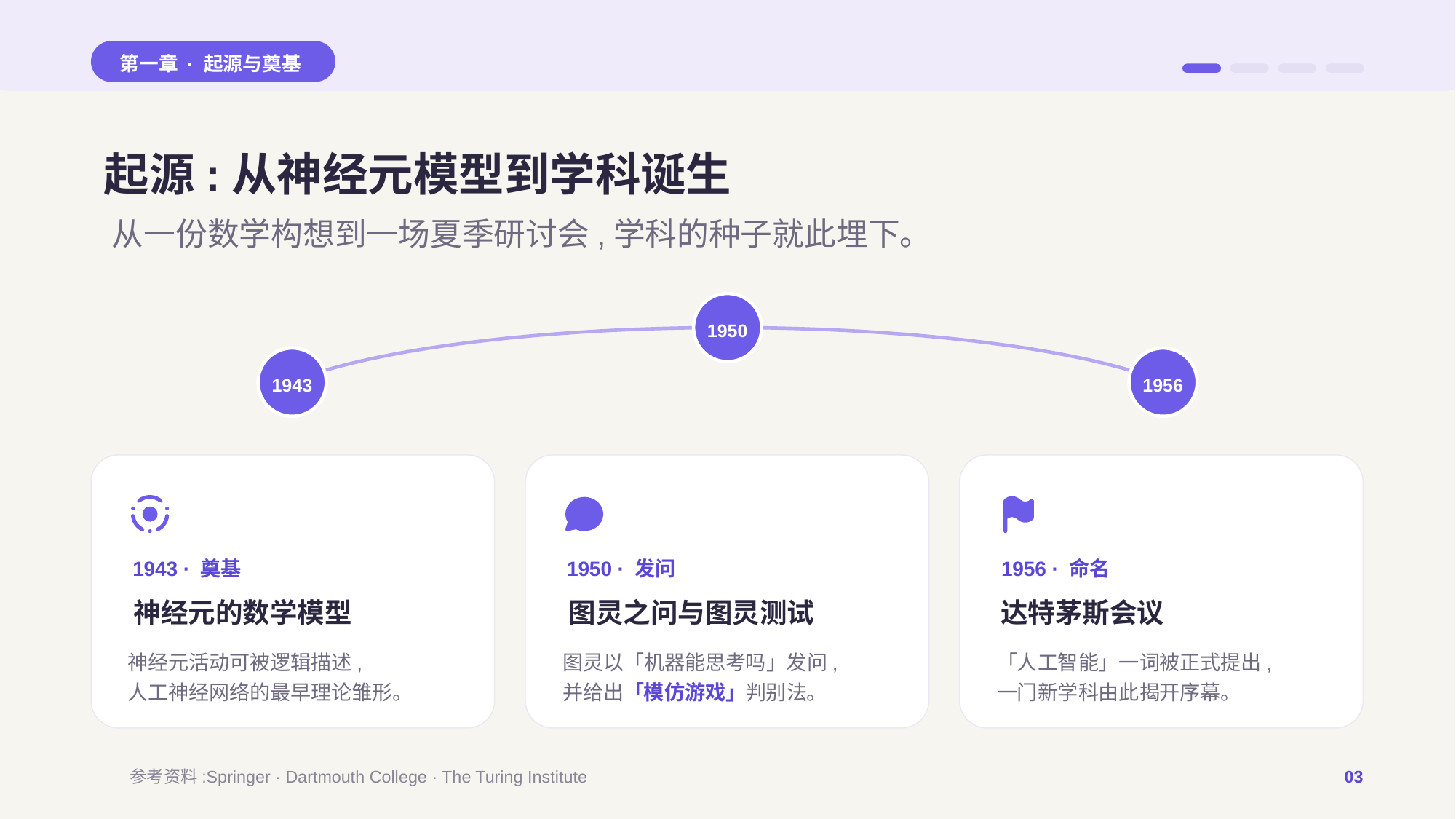

第一章 · 起源与奠基

起源:从神经元模型到学科诞生
从一份数学构想到一场夏季研讨会,学科的种子就此埋下。

1950

1943
1956

1943 · 奠基
神经元的数学模型
神经元活动可被逻辑描述,
人工神经网络的最早理论雏形。

1950 · 发问
图灵之问与图灵测试
图灵以「机器能思考吗」发问,
并给出「模仿游戏」判别法。

1956 · 命名
达特茅斯会议
「人工智能」一词被正式提出,
一门新学科由此揭开序幕。
参考资料:Springer · Dartmouth College · The Turing Institute
03